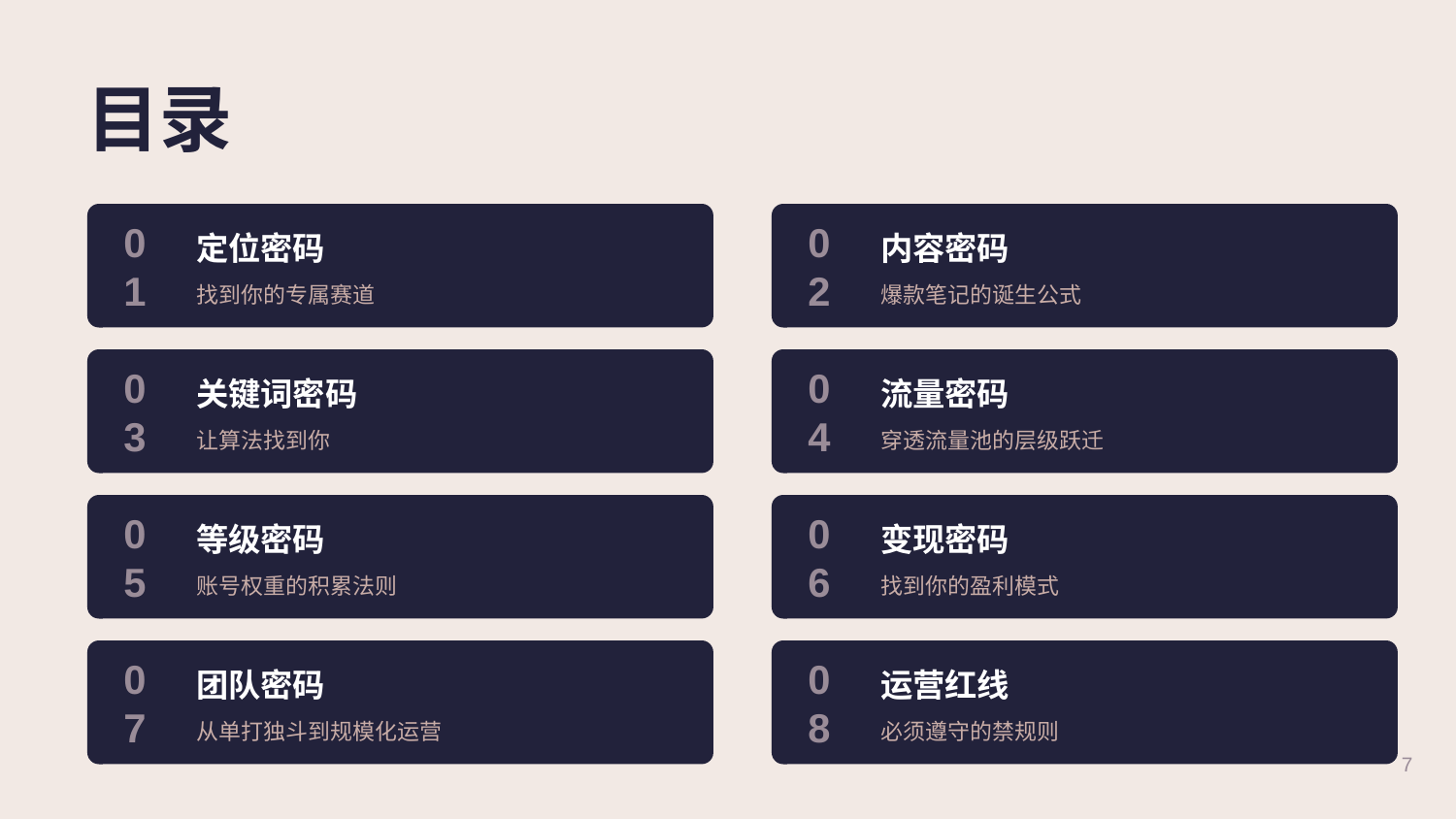

目录

定位密码
内容密码
01
02
找到你的专属赛道
爆款笔记的诞生公式

关键词密码
流量密码
03
04
让算法找到你
穿透流量池的层级跃迁

等级密码
变现密码
05
06
账号权重的积累法则
找到你的盈利模式

团队密码
运营红线
07
08
从单打独斗到规模化运营
必须遵守的禁规则
7